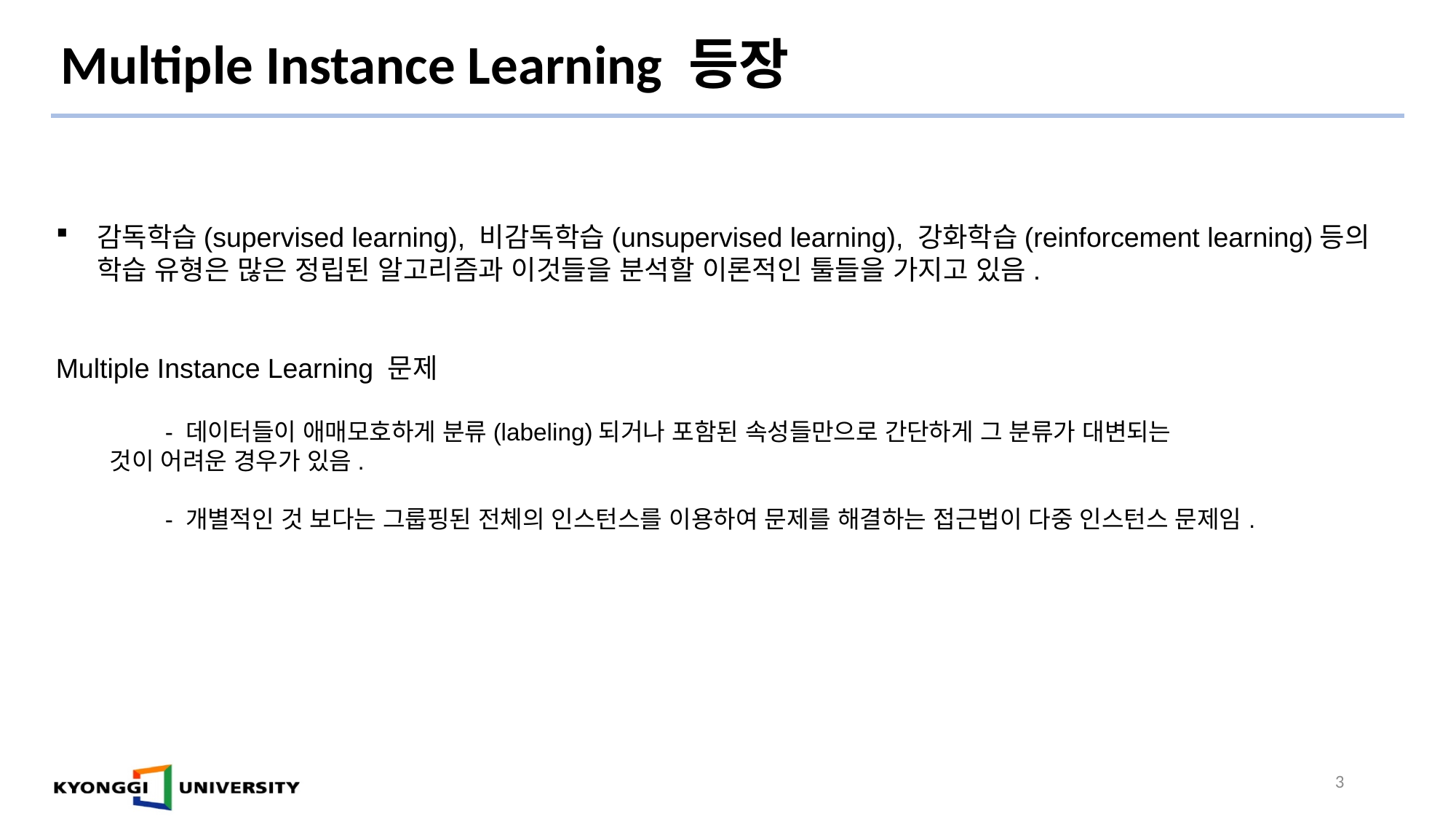

# Multiple Instance Learning 등장

감독학습(supervised learning), 비감독학습(unsupervised learning), 강화학습(reinforcement learning)등의 학습 유형은 많은 정립된 알고리즘과 이것들을 분석할 이론적인 툴들을 가지고 있음.

Multiple Instance Learning 문제

	- 데이터들이 애매모호하게 분류(labeling)되거나 포함된 속성들만으로 간단하게 그 분류가 대변되는
        것이 어려운 경우가 있음.

	- 개별적인 것 보다는 그룹핑된 전체의 인스턴스를 이용하여 문제를 해결하는 접근법이 다중 인스턴스 문제임.
3